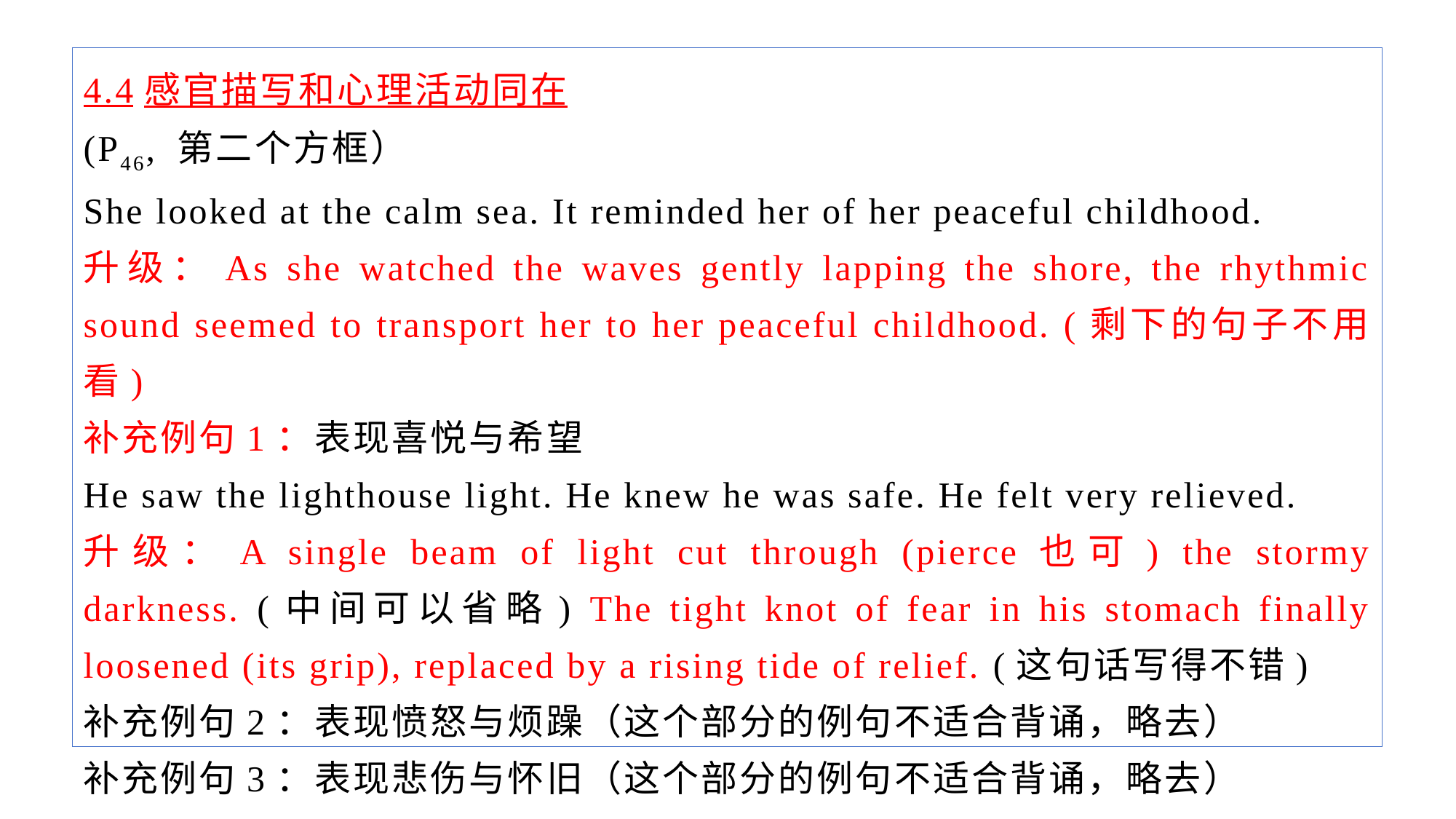

4.4感官描写和心理活动同在
(P46, 第二个方框）
She looked at the calm sea. It reminded her of her peaceful childhood.
升级：As she watched the waves gently lapping the shore, the rhythmic sound seemed to transport her to her peaceful childhood. (剩下的句子不用看)
补充例句1：表现喜悦与希望
He saw the lighthouse light. He knew he was safe. He felt very relieved.
升级：A single beam of light cut through (pierce也可) the stormy darkness. (中间可以省略) The tight knot of fear in his stomach finally loosened (its grip), replaced by a rising tide of relief. (这句话写得不错)
补充例句2：表现愤怒与烦躁（这个部分的例句不适合背诵，略去）
补充例句3：表现悲伤与怀旧（这个部分的例句不适合背诵，略去）